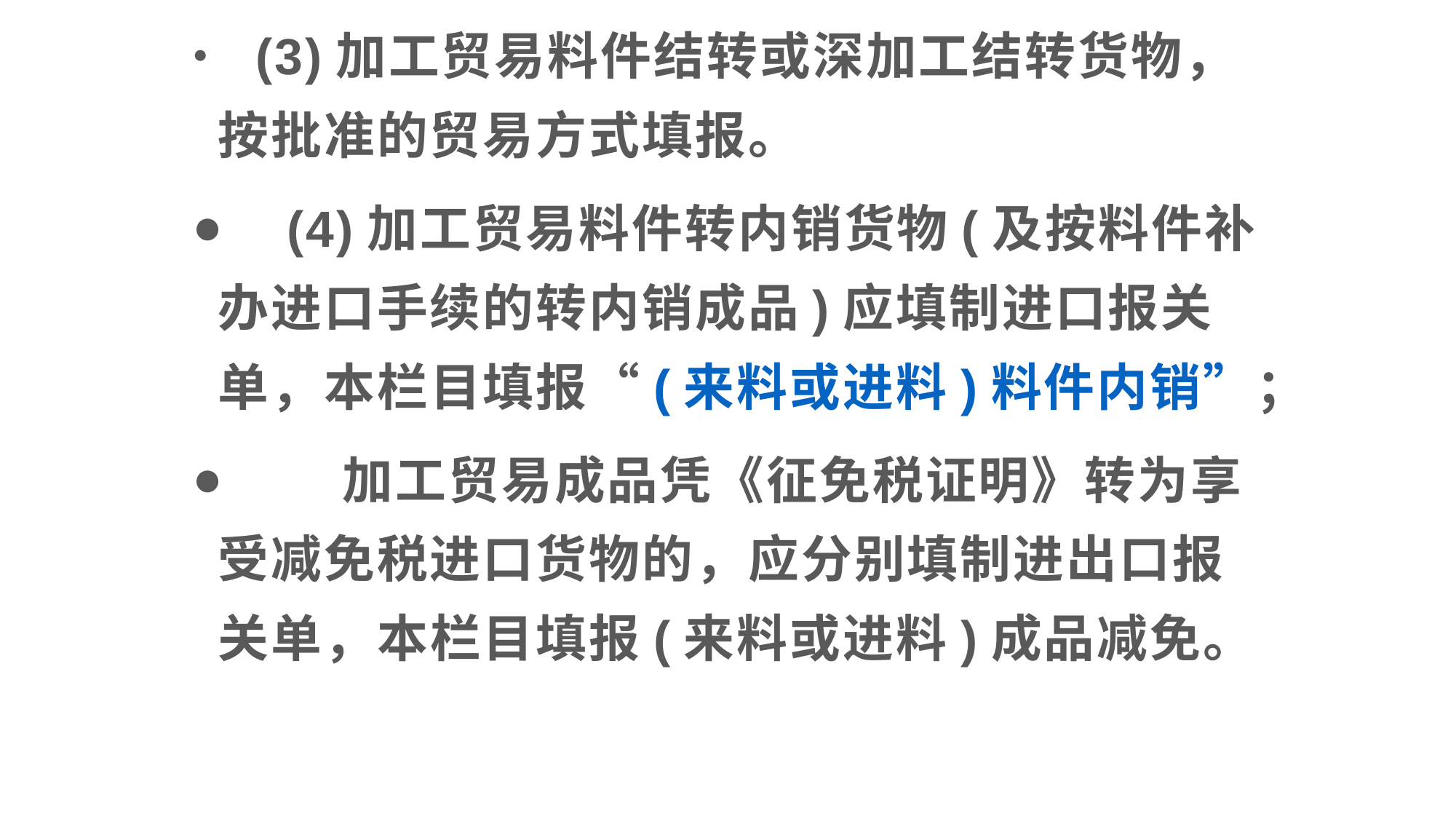

(3)加工贸易料件结转或深加工结转货物，按批准的贸易方式填报。
    (4)加工贸易料件转内销货物(及按料件补办进口手续的转内销成品)应填制进口报关单，本栏目填报“(来料或进料)料件内销”；
        加工贸易成品凭《征免税证明》转为享受减免税进口货物的，应分别填制进出口报关单，本栏目填报(来料或进料)成品减免。